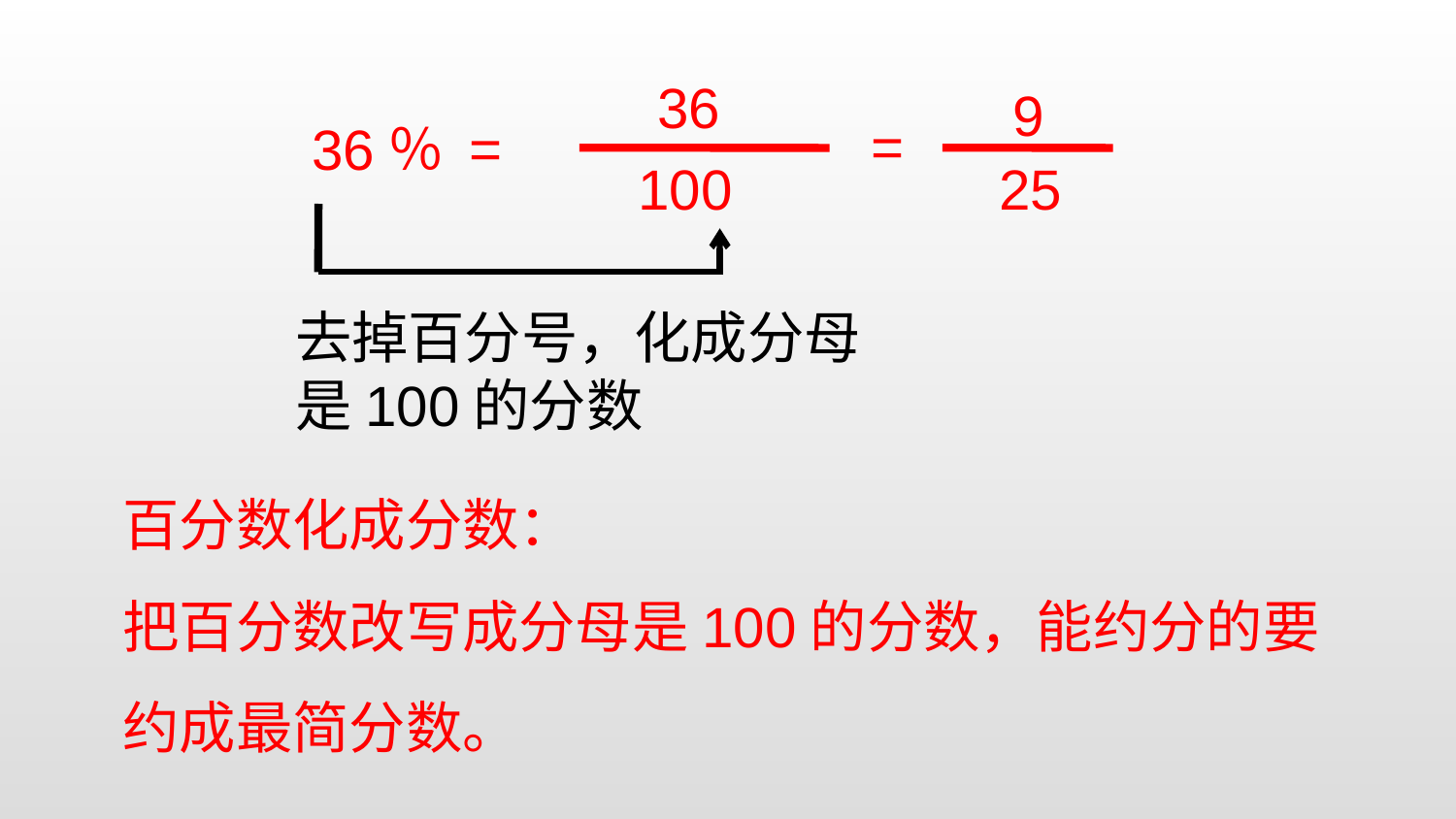

36
9
=
=
36％
25
100
去掉百分号，化成分母是100的分数
百分数化成分数：
把百分数改写成分母是100的分数，能约分的要约成最简分数。